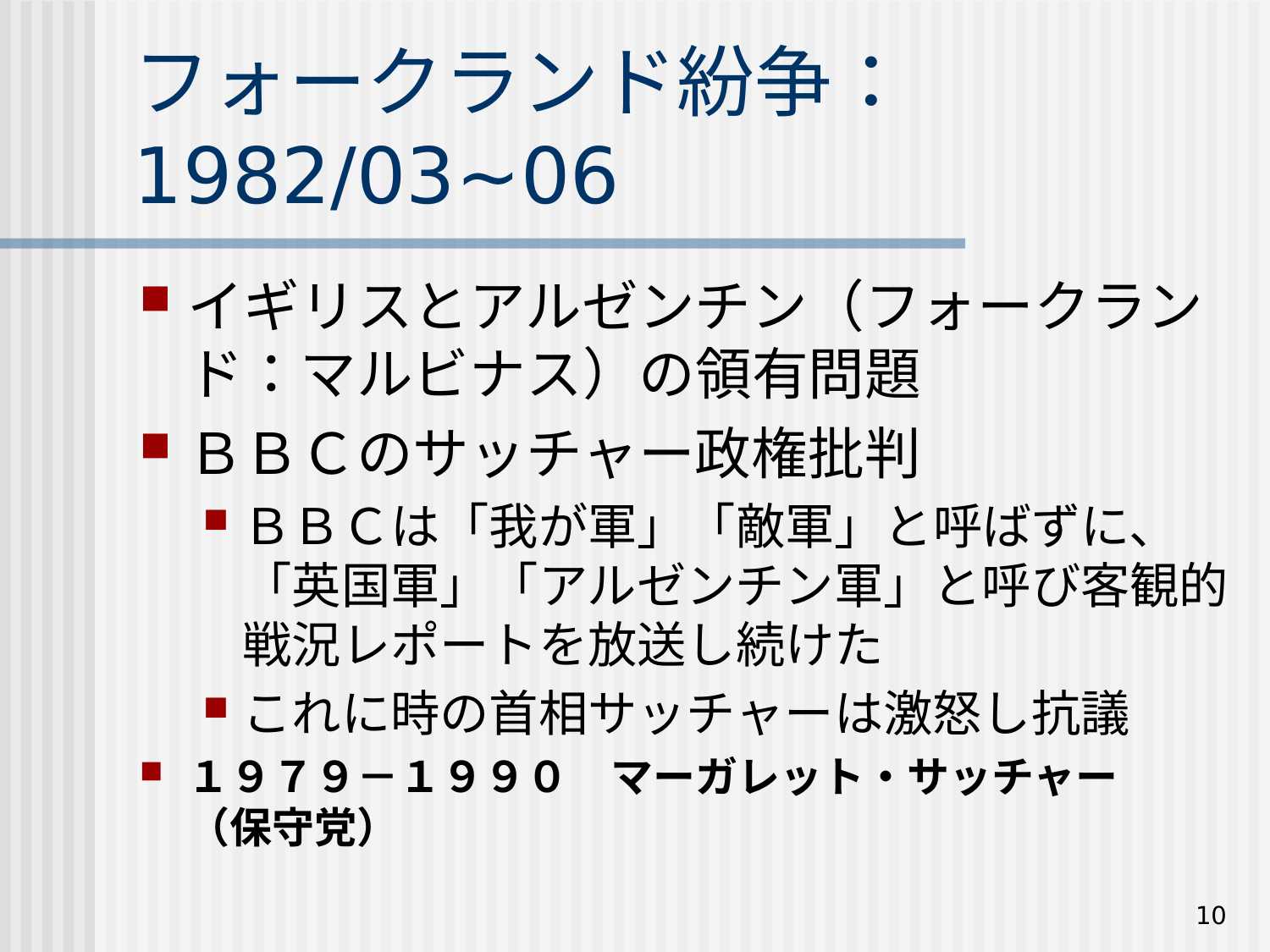

# フォークランド紛争：1982/03~06
イギリスとアルゼンチン（フォークランド：マルビナス）の領有問題
ＢＢＣのサッチャー政権批判
ＢＢＣは「我が軍」「敵軍」と呼ばずに、「英国軍」「アルゼンチン軍」と呼び客観的戦況レポートを放送し続けた
これに時の首相サッチャーは激怒し抗議
１９７９－１９９０　マーガレット・サッチャー　（保守党）
10